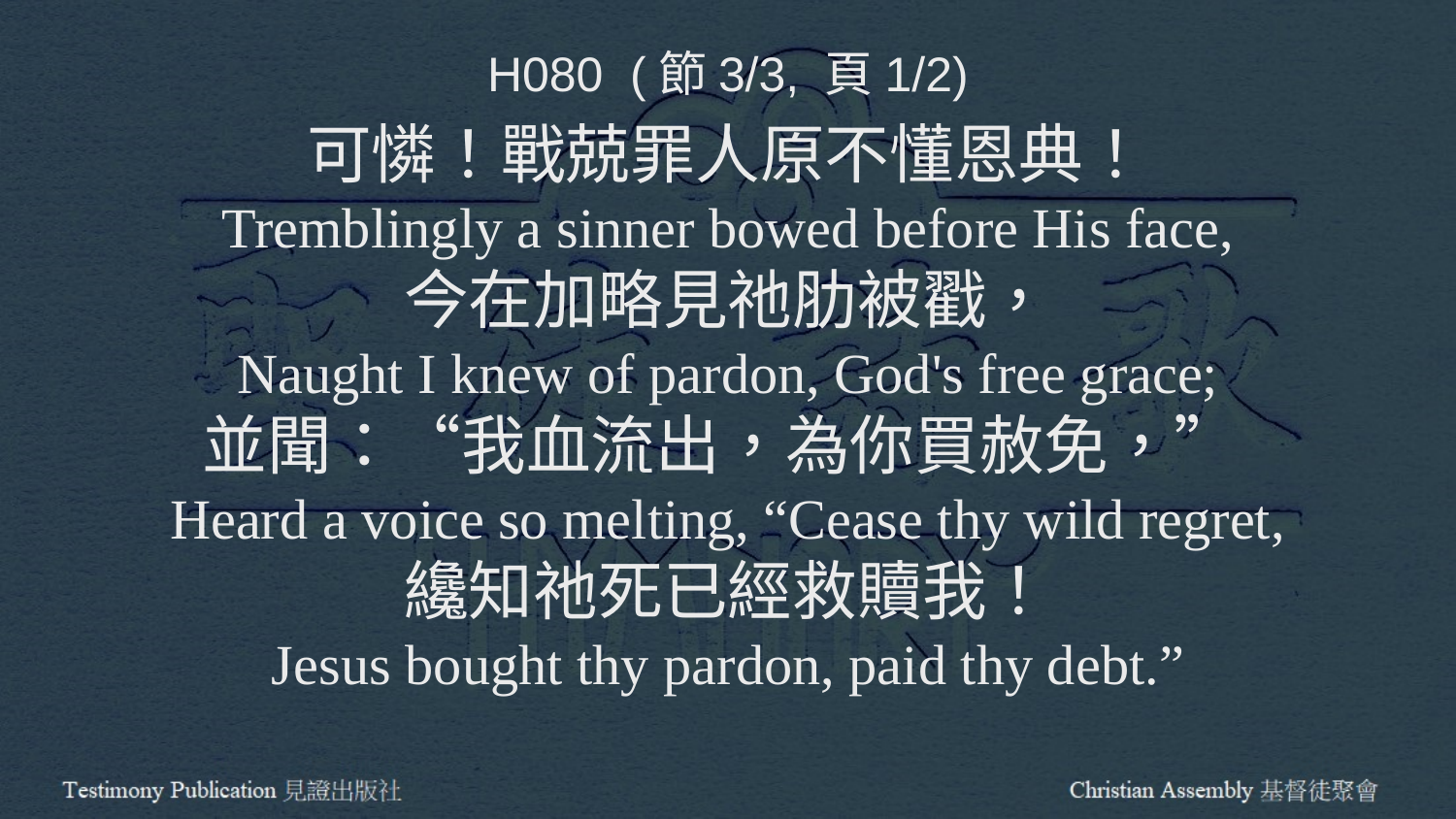

H080  (節3/3, 頁1/2)
可憐！戰兢罪人原不懂恩典！
Tremblingly a sinner bowed before His face,
今在加略見祂肋被戳，
Naught I knew of pardon, God's free grace;
並聞：“我血流出，為你買赦免，”
Heard a voice so melting, “Cease thy wild regret,
纔知祂死已經救贖我！
Jesus bought thy pardon, paid thy debt.”